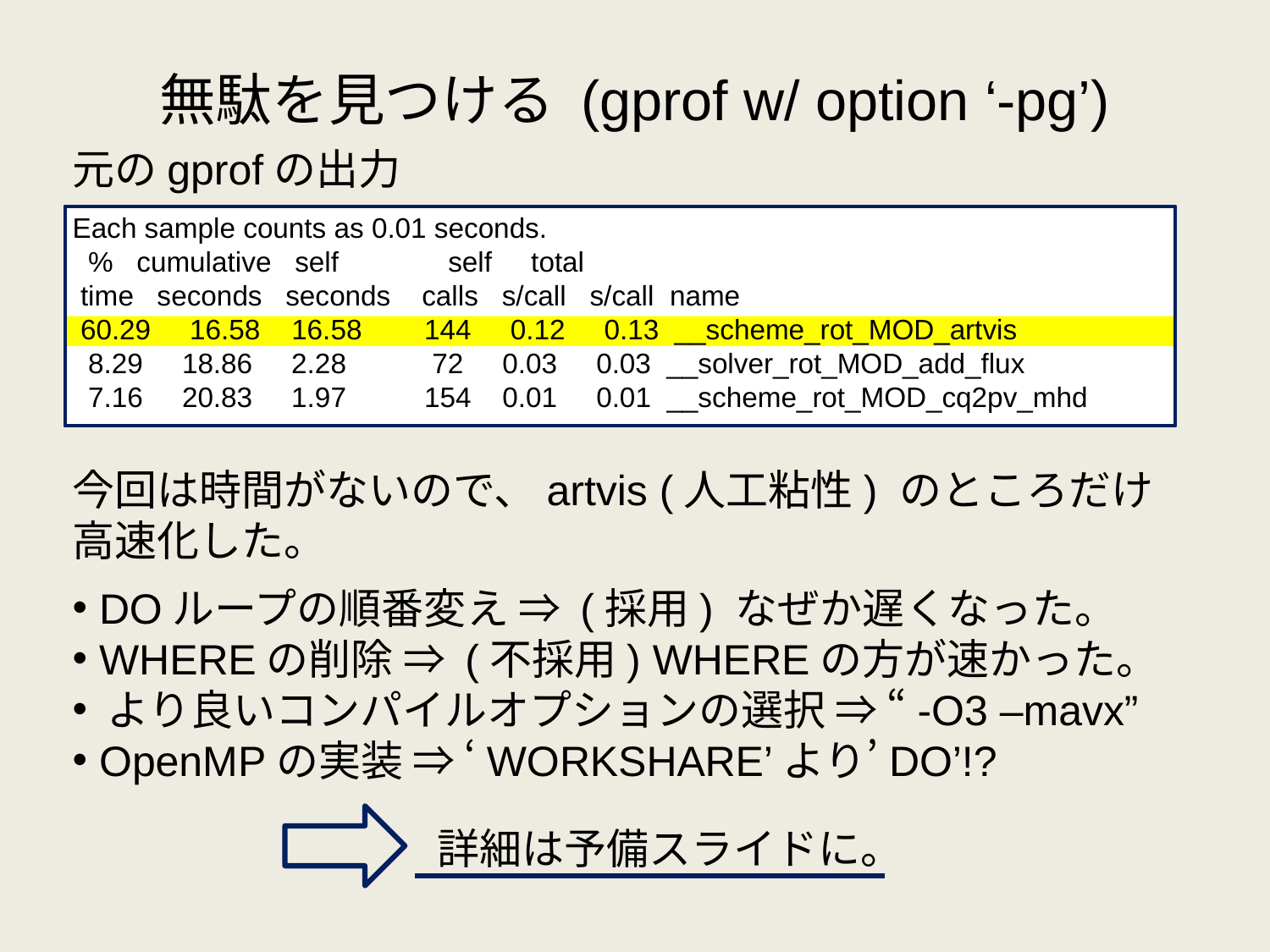

# 無駄を見つける (gprof w/ option ‘-pg’)
元のgprofの出力

Each sample counts as 0.01 seconds.
  %   cumulative   self              self     total
 time   seconds   seconds    calls   s/call   s/call  name
 60.29     16.58    16.58        144     0.12     0.13  __scheme_rot_MOD_artvis
  8.29     18.86     2.28           72     0.03     0.03  __solver_rot_MOD_add_flux
  7.16     20.83     1.97          154    0.01     0.01  __scheme_rot_MOD_cq2pv_mhd

今回は時間がないので、artvis (人工粘性) のところだけ
高速化した。

 DOループの順番変え ⇒ (採用) なぜか遅くなった。
 WHEREの削除 ⇒ (不採用) WHEREの方が速かった。
 より良いコンパイルオプションの選択 ⇒ “-O3 –mavx”
 OpenMPの実装 ⇒ ‘WORKSHARE’より’DO’!?

詳細は予備スライドに。